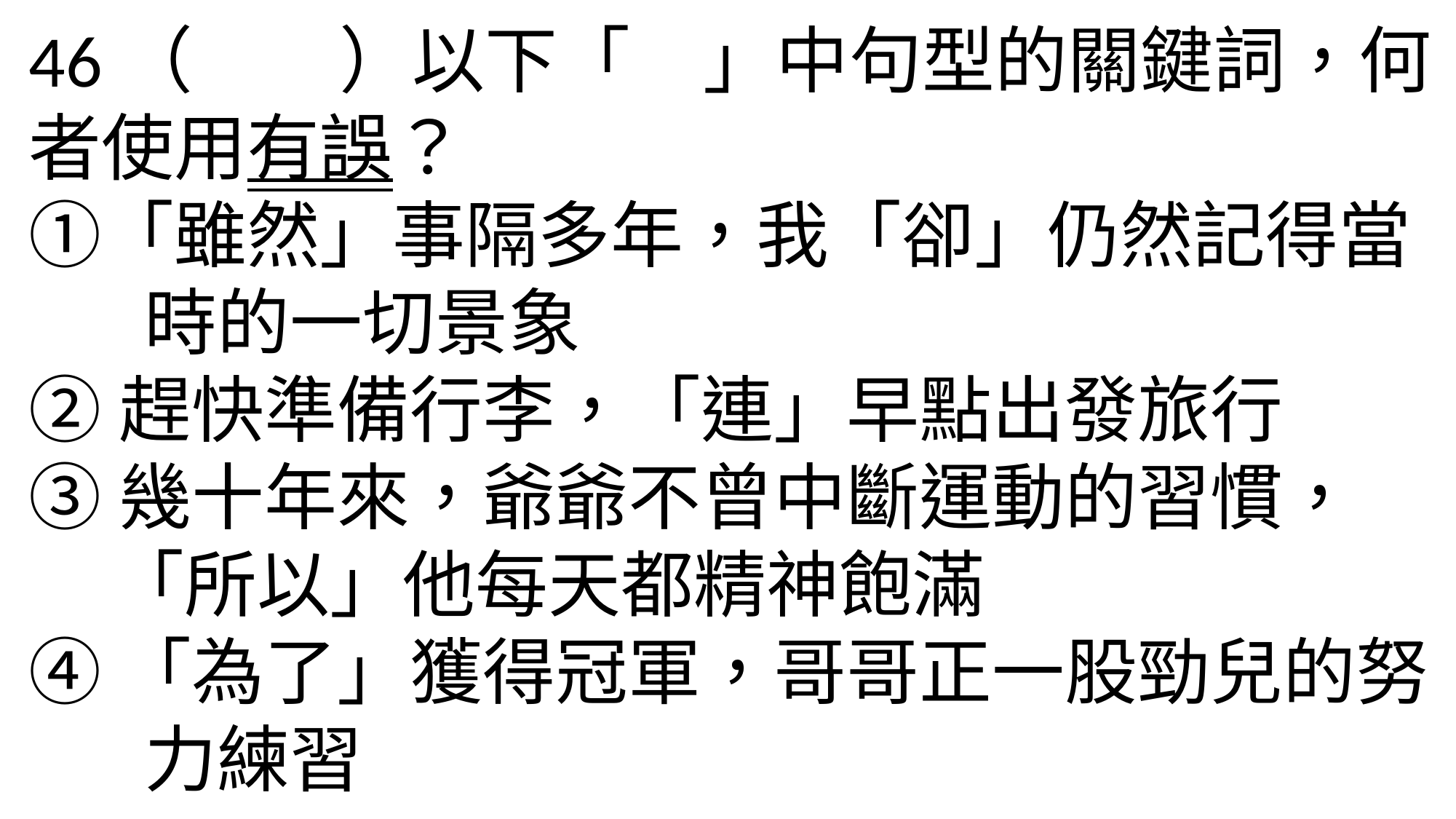

46（         ）以下「　」中句型的關鍵詞，何者使用有誤？　
①「雖然」事隔多年，我「卻」仍然記得當
      時的一切景象
②趕快準備行李，「連」早點出發旅行
③幾十年來，爺爺不曾中斷運動的習慣，
    「所以」他每天都精神飽滿
④「為了」獲得冠軍，哥哥正一股勁兒的努
      力練習